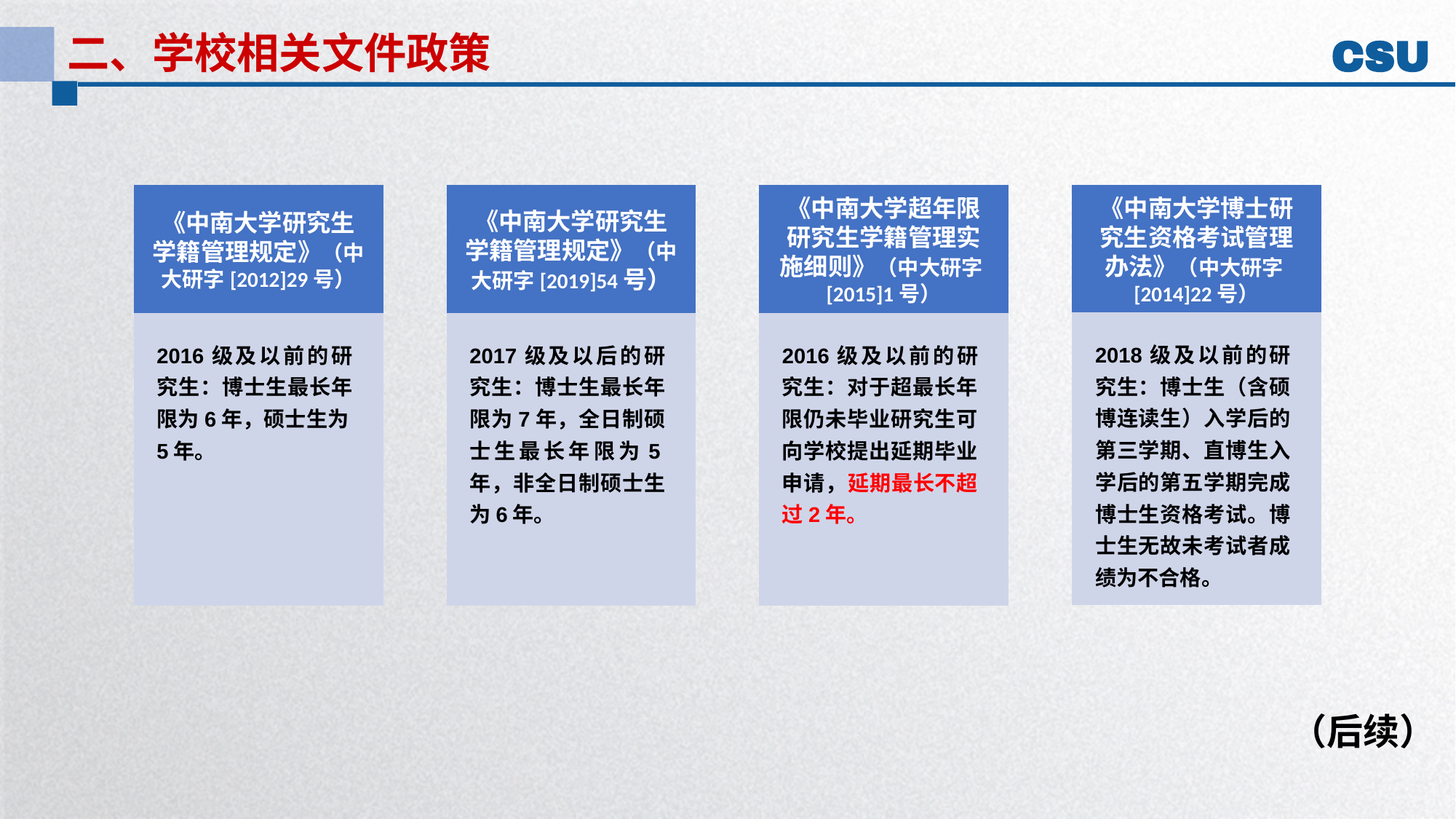

二、学校相关文件政策
CSU

《中南大学研究生学籍管理规定》（中大研字[2012]29号）
2016级及以前的研究生：博士生最长年限为6年，硕士生为5年。
《中南大学研究生学籍管理规定》（中大研字[2019]54号）
2017级及以后的研究生：博士生最长年限为7年，全日制硕士生最长年限为5年，非全日制硕士生为6年。
《中南大学超年限研究生学籍管理实施细则》（中大研字[2015]1号）
2016级及以前的研究生：对于超最长年限仍未毕业研究生可向学校提出延期毕业申请，延期最长不超过2年。
《中南大学博士研究生资格考试管理办法》（中大研字[2014]22号）
2018级及以前的研究生：博士生（含硕博连读生）入学后的第三学期、直博生入学后的第五学期完成博士生资格考试。博士生无故未考试者成绩为不合格。
（后续）